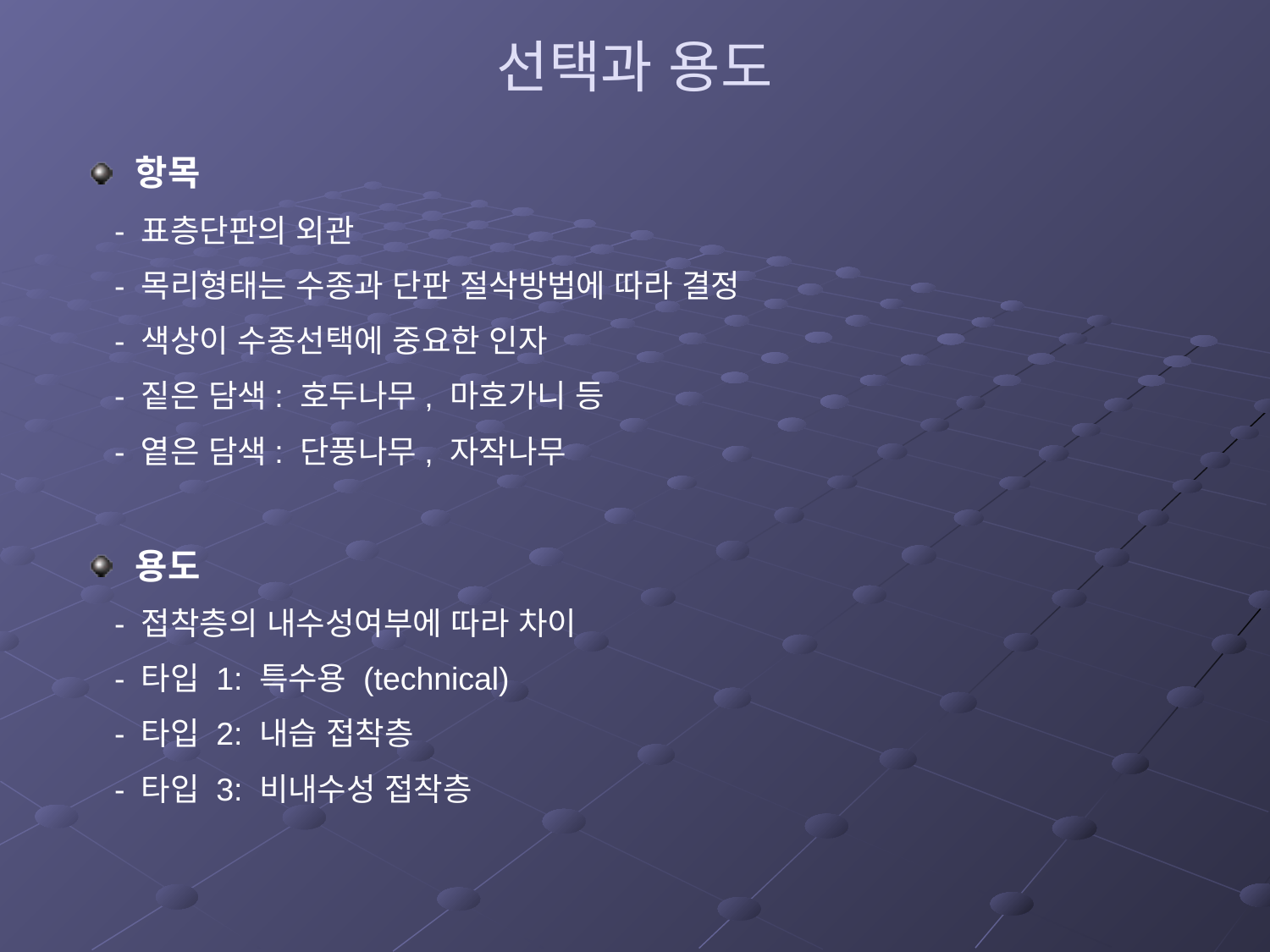

# 선택과 용도
항목
   - 표층단판의 외관
   - 목리형태는 수종과 단판 절삭방법에 따라 결정
   - 색상이 수종선택에 중요한 인자
   - 짙은 담색: 호두나무, 마호가니 등
   - 옅은 담색: 단풍나무, 자작나무

용도
   - 접착층의 내수성여부에 따라 차이
   - 타입 1: 특수용 (technical)
   - 타입 2: 내습 접착층
   - 타입 3: 비내수성 접착층